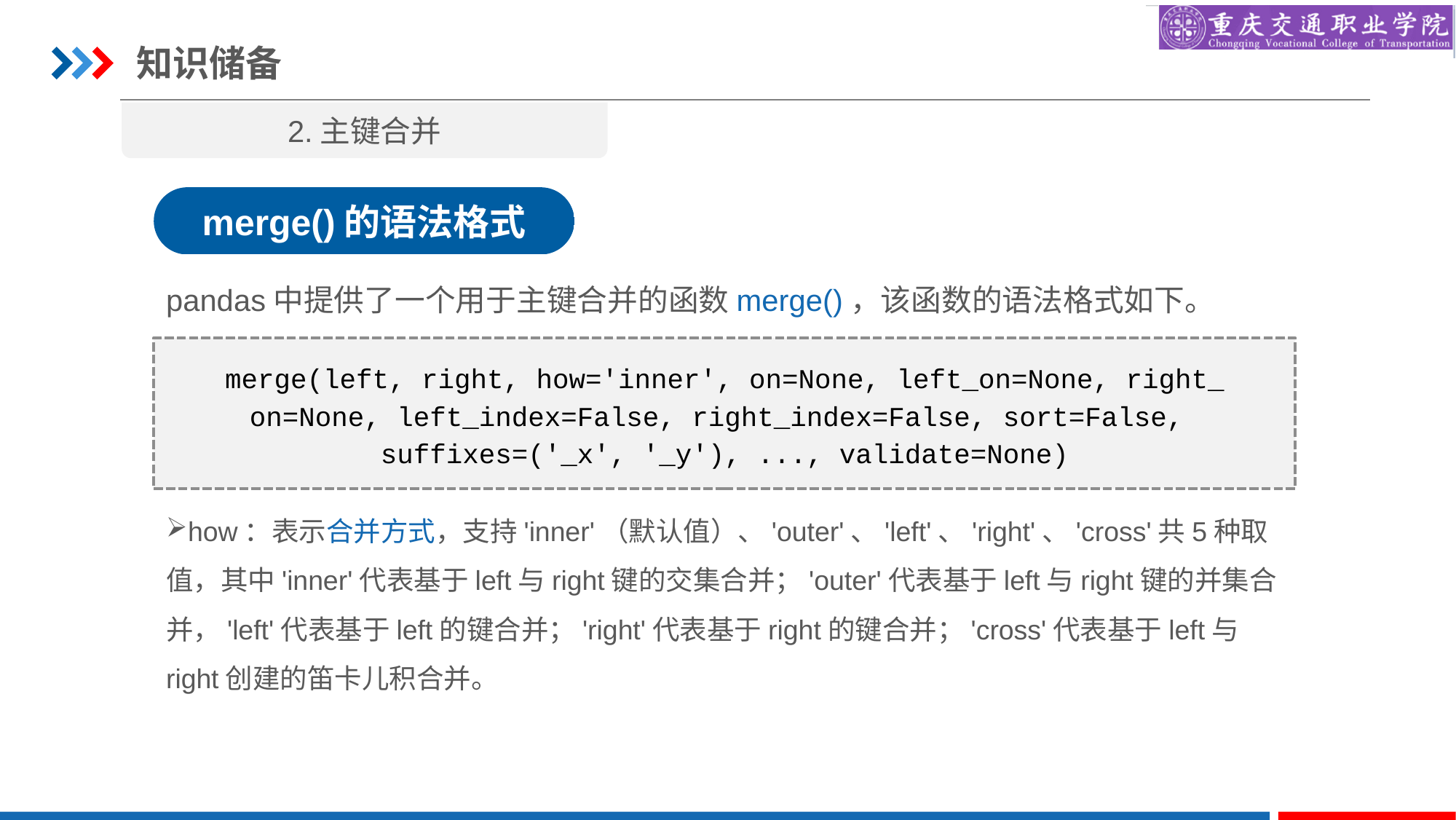

知识储备

2.主键合并
merge()的语法格式
pandas中提供了一个用于主键合并的函数merge()，该函数的语法格式如下。

merge(left, right, how='inner', on=None, left_on=None, right_on=None, left_index=False, right_index=False, sort=False,
suffixes=('_x', '_y'), ..., validate=None)
how：表示合并方式，支持'inner'（默认值）、'outer'、'left'、'right'、'cross'共5种取值，其中'inner'代表基于left与right键的交集合并；'outer'代表基于left与right键的并集合并，'left'代表基于left的键合并；'right'代表基于right的键合并；'cross'代表基于left与right创建的笛卡儿积合并。